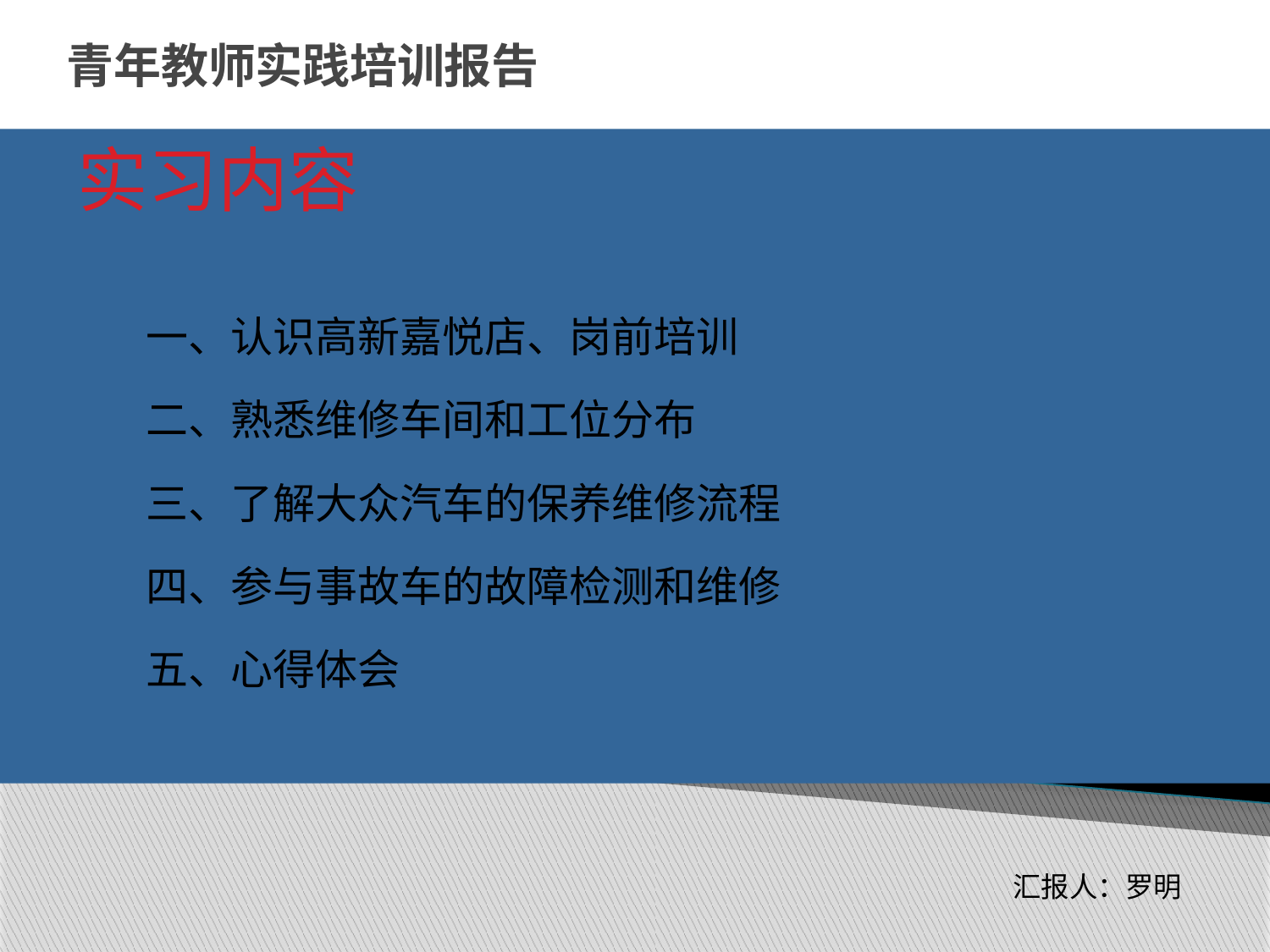

# 青年教师实践培训报告
   实习内容

             一、认识高新嘉悦店、岗前培训
             二、熟悉维修车间和工位分布
             三、了解大众汽车的保养维修流程
             四、参与事故车的故障检测和维修
             五、心得体会
汇报人：罗明